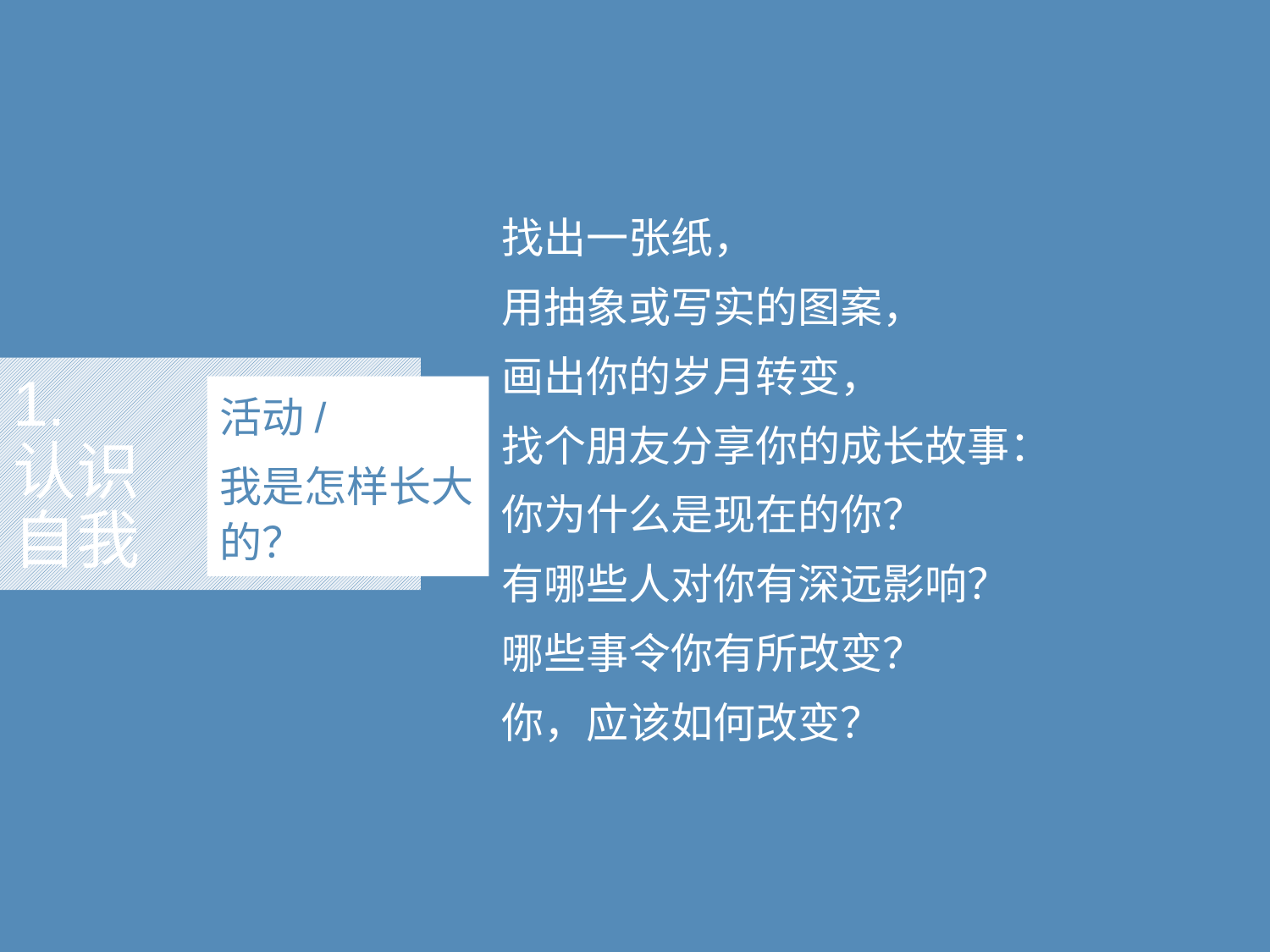

找出一张纸，
用抽象或写实的图案，
画出你的岁月转变，
找个朋友分享你的成长故事：
你为什么是现在的你？
有哪些人对你有深远影响？
哪些事令你有所改变？
你，应该如何改变？
# 1. 认识 自我
活动/
我是怎样长大的？